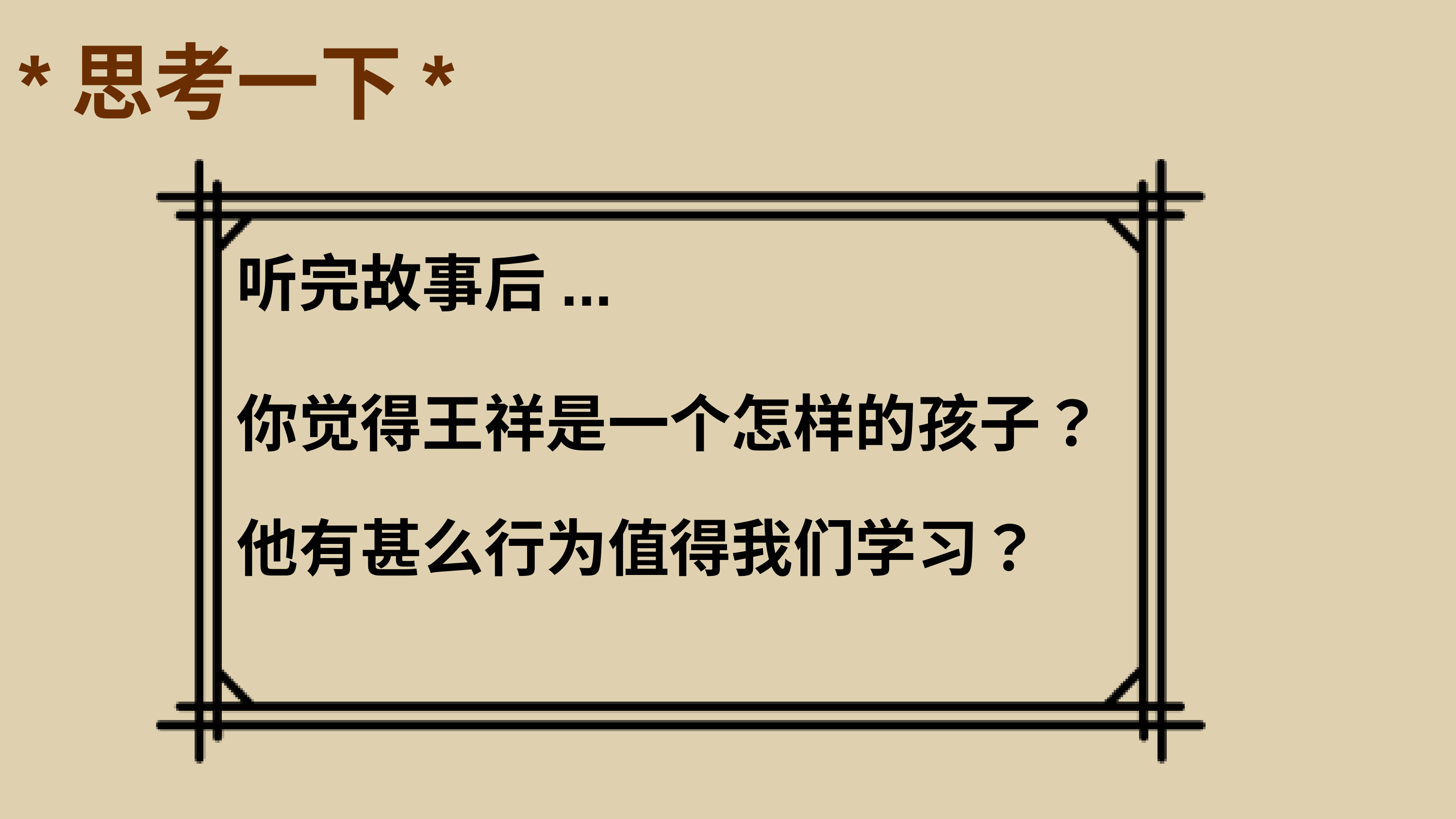

*思考一下*

听完故事后...
你觉得王祥是一个怎样的孩子？

他有甚么行为值得我们学习？